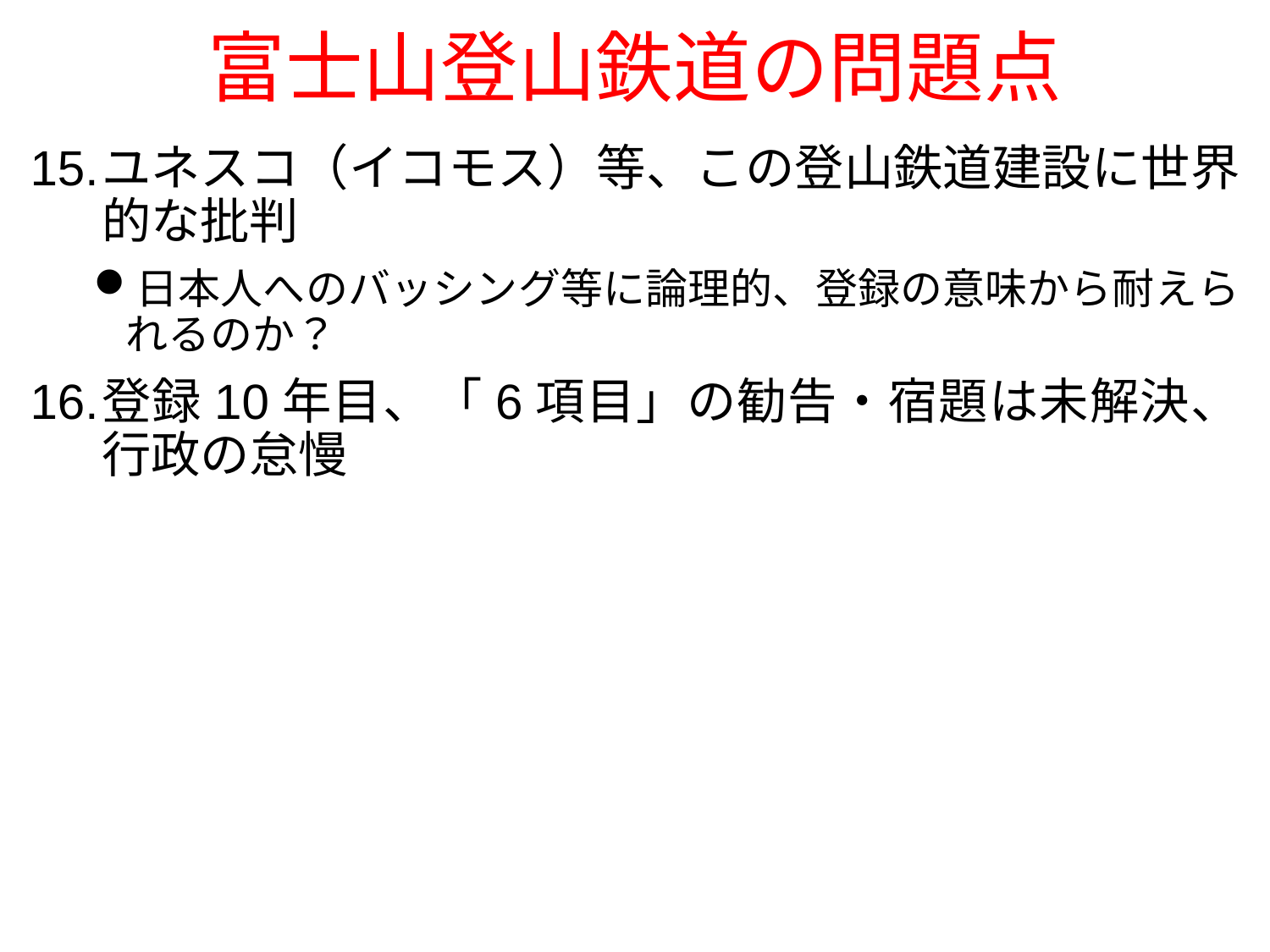

# 富士山登山鉄道の問題点
ユネスコ（イコモス）等、この登山鉄道建設に世界的な批判
日本人へのバッシング等に論理的、登録の意味から耐えられるのか？
登録10年目、「6項目」の勧告・宿題は未解決、行政の怠慢